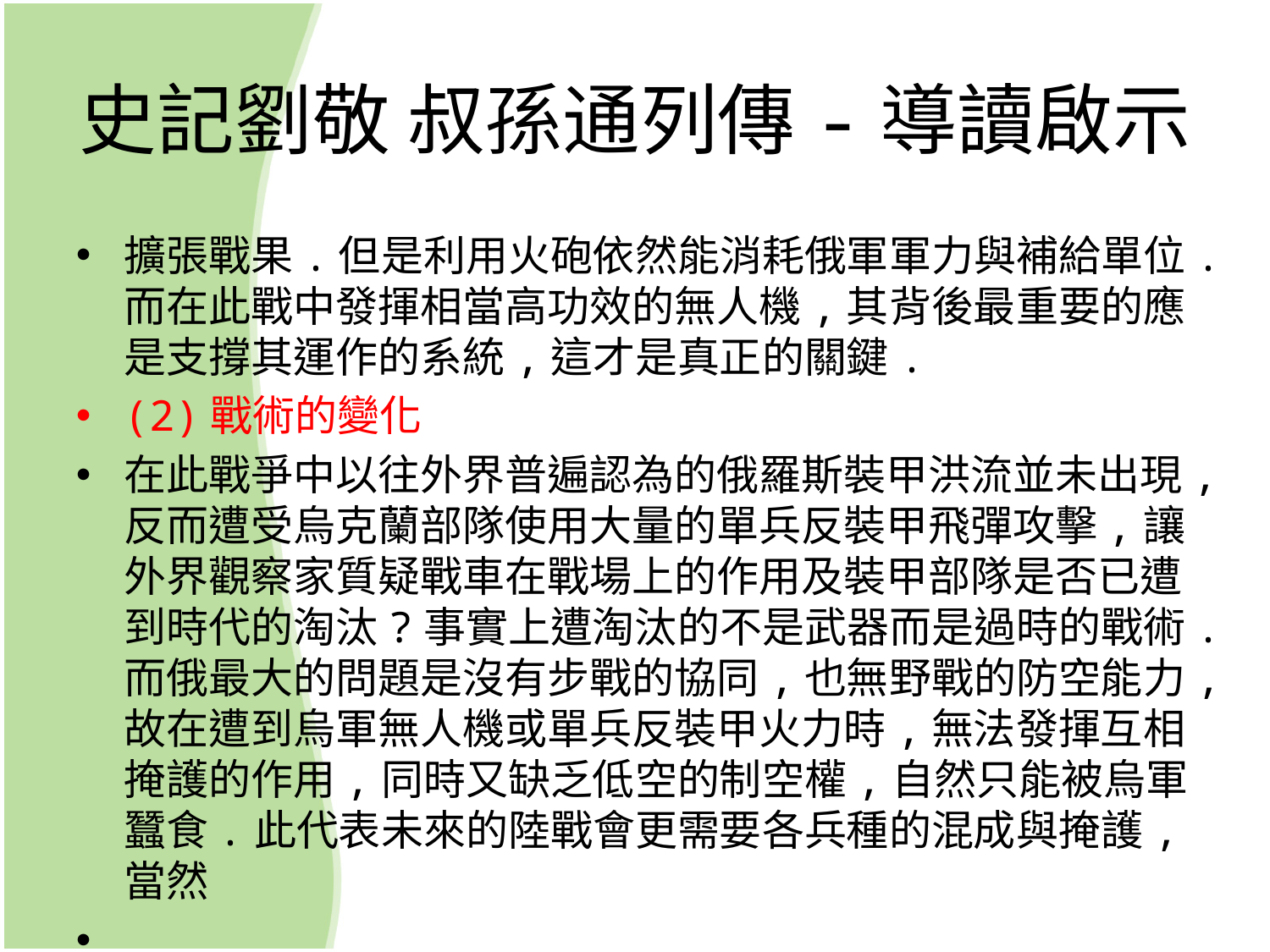

# 史記劉敬 叔孫通列傳-導讀啟示
擴張戰果.但是利用火砲依然能消耗俄軍軍力與補給單位.而在此戰中發揮相當高功效的無人機,其背後最重要的應是支撐其運作的系統,這才是真正的關鍵.
(2)戰術的變化
在此戰爭中以往外界普遍認為的俄羅斯裝甲洪流並未出現,反而遭受烏克蘭部隊使用大量的單兵反裝甲飛彈攻擊,讓外界觀察家質疑戰車在戰場上的作用及裝甲部隊是否已遭到時代的淘汰?事實上遭淘汰的不是武器而是過時的戰術.而俄最大的問題是沒有步戰的協同,也無野戰的防空能力,故在遭到烏軍無人機或單兵反裝甲火力時,無法發揮互相掩護的作用,同時又缺乏低空的制空權,自然只能被烏軍蠶食.此代表未來的陸戰會更需要各兵種的混成與掩護,當然